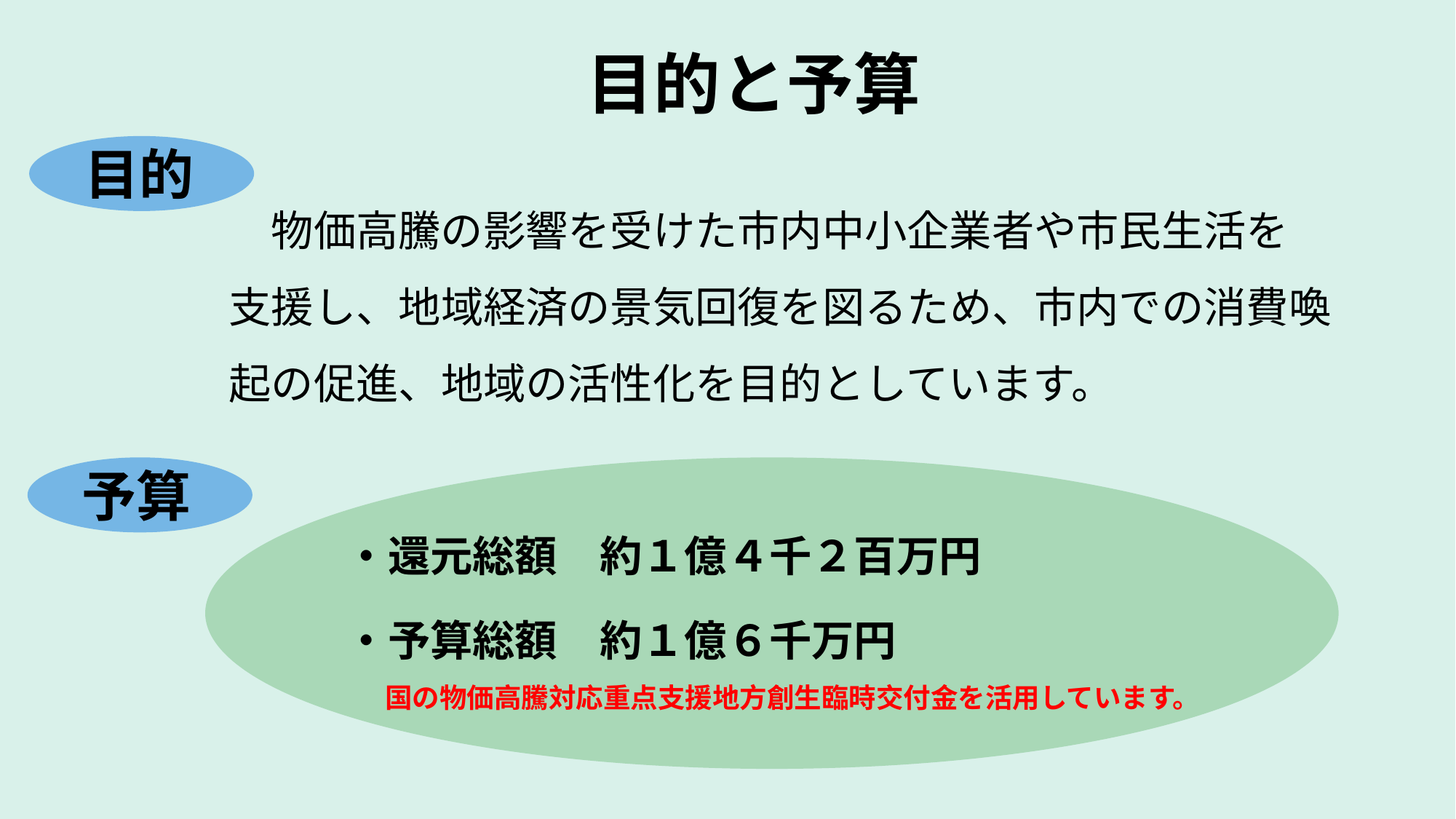

目的と予算
目的

　物価高騰の影響を受けた市内中小企業者や市民生活を
支援し、地域経済の景気回復を図るため、市内での消費喚起の促進、地域の活性化を目的としています。
予算

　     ・還元総額　約１億４千２百万円
　     ・予算総額　約１億６千万円
国の物価高騰対応重点支援地方創生臨時交付金を活用しています。